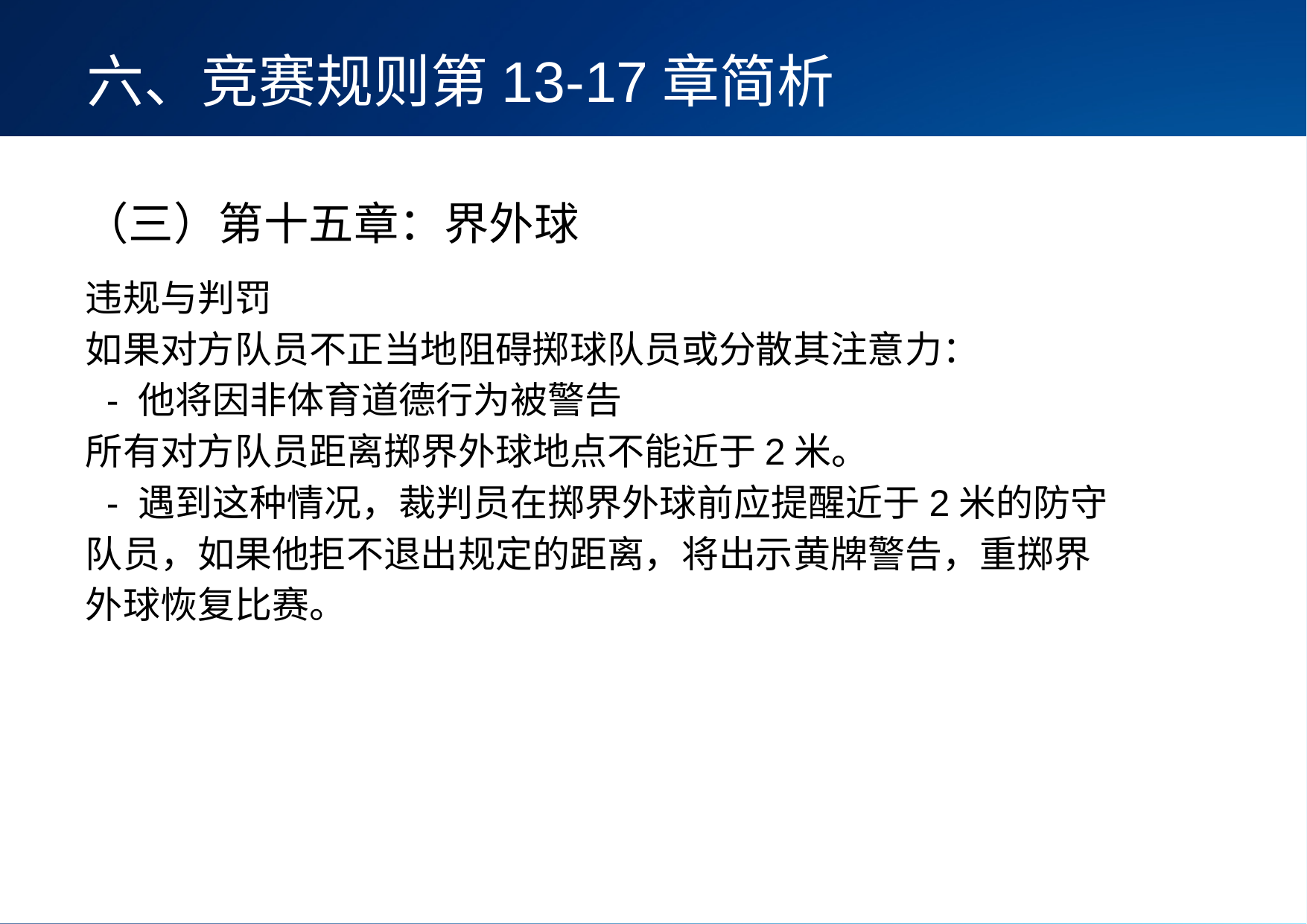

六、竞赛规则第13-17章简析

（三）第十五章：界外球
违规与判罚
如果对方队员不正当地阻碍掷球队员或分散其注意力：
  - 他将因非体育道德行为被警告
所有对方队员距离掷界外球地点不能近于2米。
  - 遇到这种情况，裁判员在掷界外球前应提醒近于2米的防守队员，如果他拒不退出规定的距离，将出示黄牌警告，重掷界外球恢复比赛。